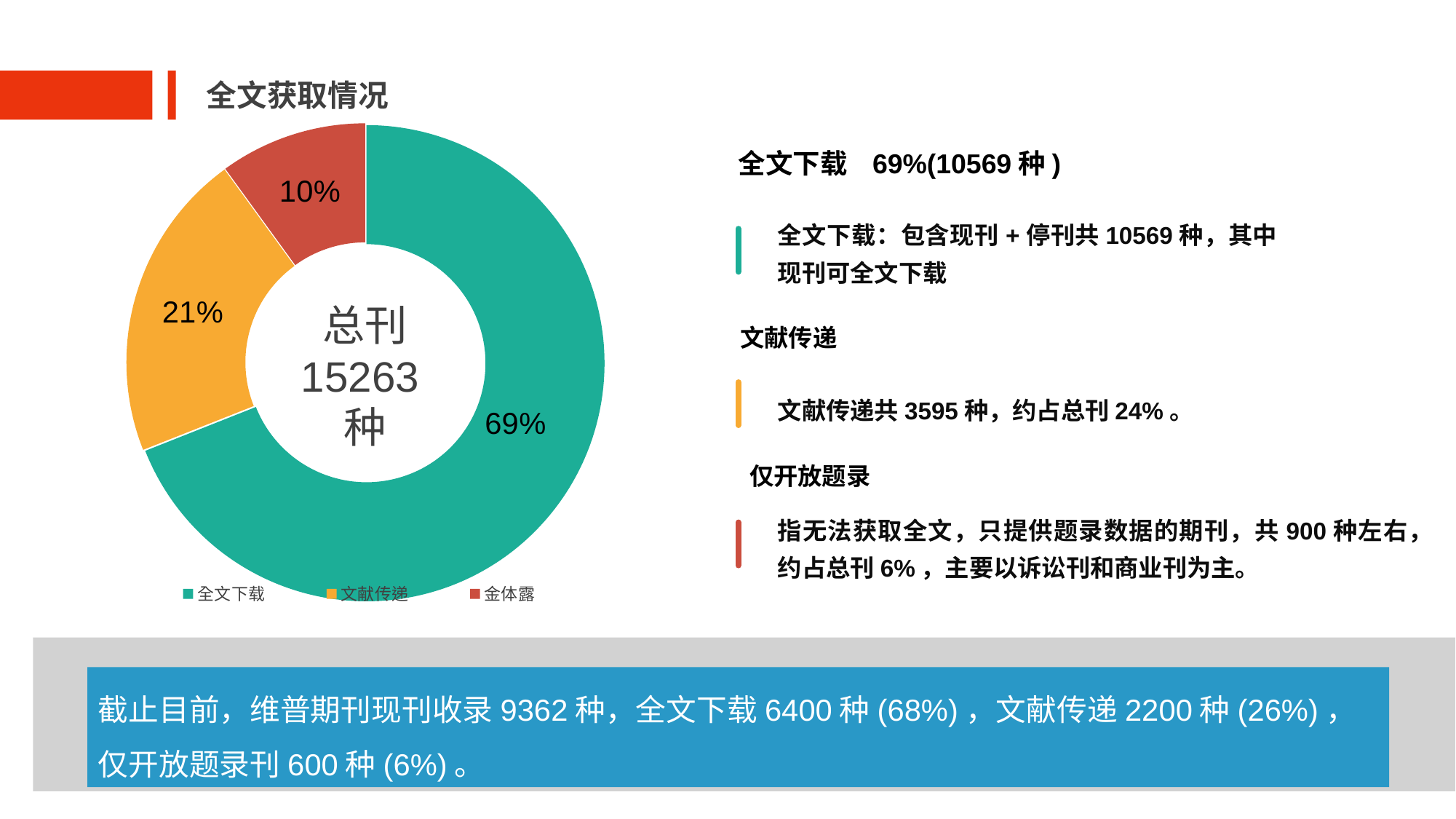

全文获取情况

### Chart

| Category | 销售额 |
|---|---|
| 全文下载 | 0.69 |
| 文献传递 | 0.21 |
| 金体露 | 0.1 |
全文下载   69%(10569种)
全文下载：包含现刊+停刊共10569种，其中现刊可全文下载
总刊
15263种
文献传递
文献传递共3595种，约占总刊24%。
仅开放题录
指无法获取全文，只提供题录数据的期刊，共900种左右，约占总刊6%，主要以诉讼刊和商业刊为主。

截止目前，维普期刊现刊收录9362种，全文下载6400种(68%)，文献传递2200种(26%)，仅开放题录刊600种(6%)。